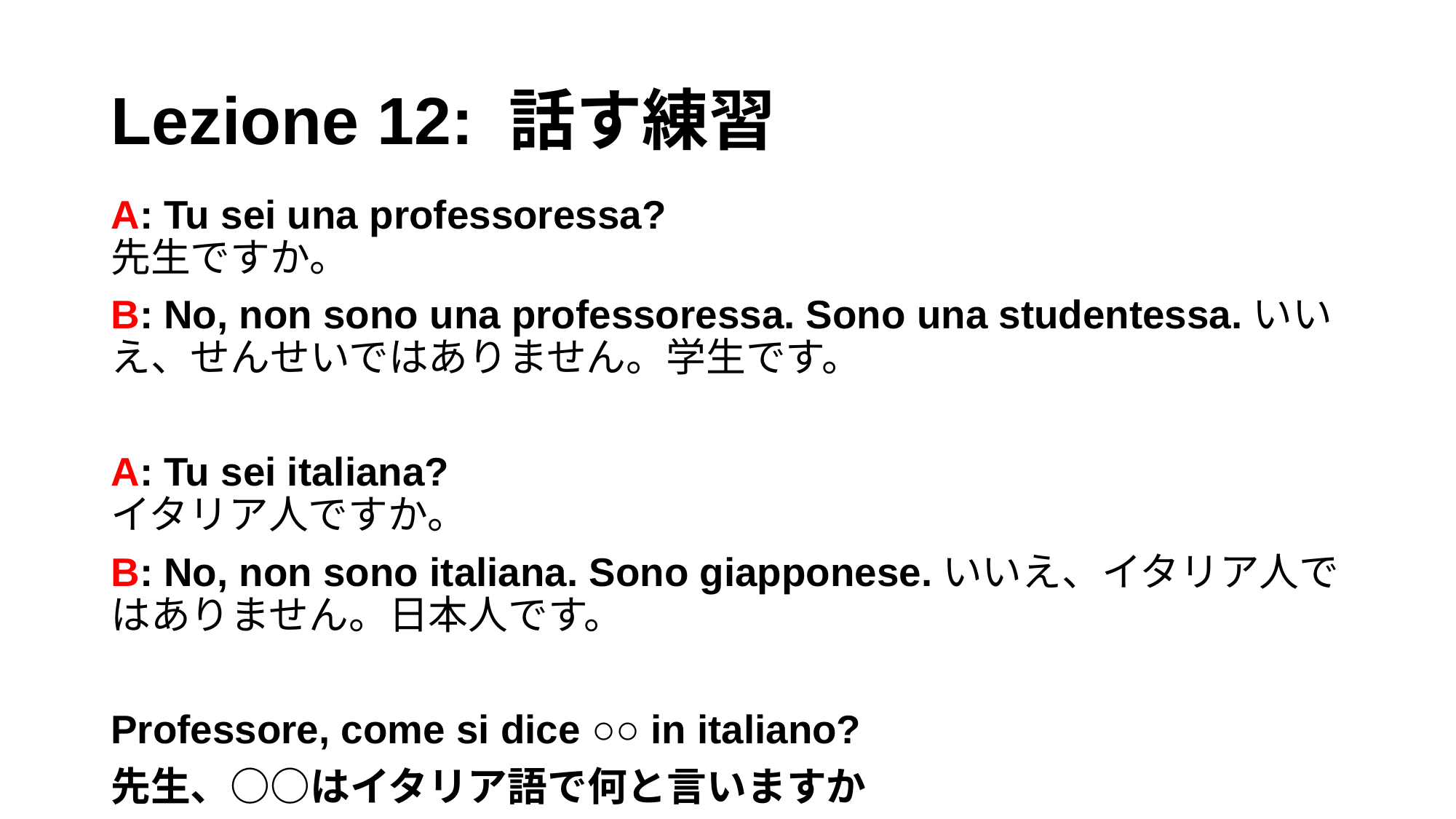

# Lezione 12: 話す練習
A: Tu sei una professoressa?
先生ですか。
B: No, non sono una professoressa. Sono una studentessa.いいえ、せんせいではありません。学生です。

A: Tu sei italiana?
イタリア人ですか。
B: No, non sono italiana. Sono giapponese.いいえ、イタリア人ではありません。日本人です。

Professore, come si dice ○○ in italiano?
先生、○○はイタリア語で何と言いますか